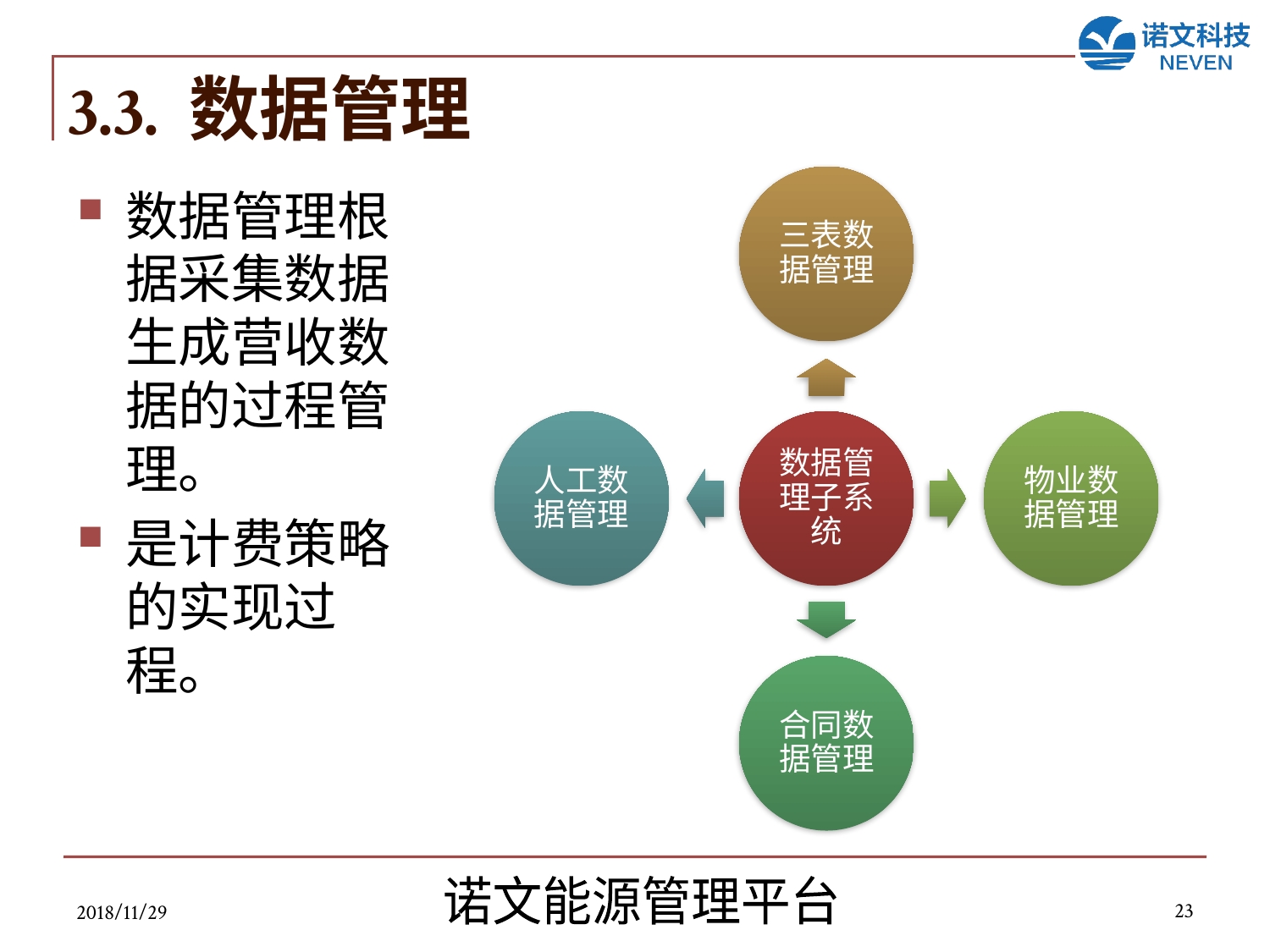

# 3.3. 数据管理
数据管理子系统

三表数据管理

物业数据管理

合同数据管理

人工数据管理
数据管理根据采集数据生成营收数据的过程管理。
是计费策略的实现过程。
2018/11/29
23